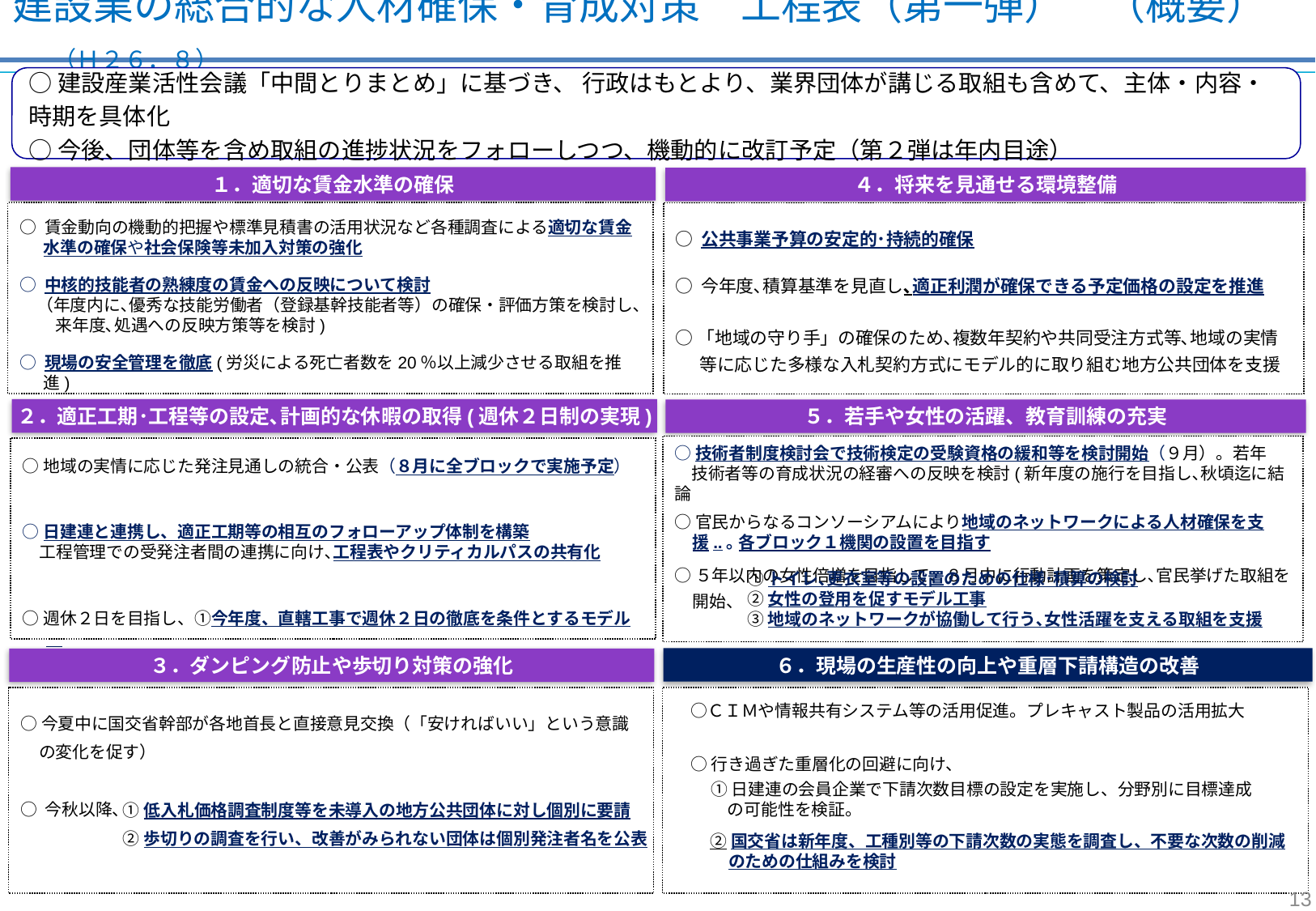

建設業の総合的な人材確保・育成対策　工程表（第一弾）　（概要）　（Ｈ２６．８）
○建設産業活性会議「中間とりまとめ」に基づき、 行政はもとより、業界団体が講じる取組も含めて、主体・内容・時期を具体化
○今後、団体等を含め取組の進捗状況をフォローしつつ、機動的に改訂予定（第２弾は年内目途）
１．適切な賃金水準の確保
４．将来を見通せる環境整備

○ 賃金動向の機動的把握や標準見積書の活用状況など各種調査による適切な賃金水準の確保や社会保険等未加入対策の強化

○ 中核的技能者の熟練度の賃金への反映について検討
　（年度内に､優秀な技能労働者（登録基幹技能者等）の確保・評価方策を検討し､
来年度､処遇への反映方策等を検討)

○ 現場の安全管理を徹底(労災による死亡者数を20％以上減少させる取組を推進)

○ 公共事業予算の安定的･持続的確保

○ 今年度､積算基準を見直し､適正利潤が確保できる予定価格の設定を推進

○「地域の守り手」の確保のため､複数年契約や共同受注方式等､地域の実情
等に応じた多様な入札契約方式にモデル的に取り組む地方公共団体を支援
２．適正工期･工程等の設定､計画的な休暇の取得(週休２日制の実現)
５．若手や女性の活躍、教育訓練の充実
○技術者制度検討会で技術検定の受験資格の緩和等を検討開始（９月）。若年
　技術者等の育成状況の経審への反映を検討(新年度の施行を目指し､秋頃迄に結論

○官民からなるコンソーシアムにより地域のネットワークによる人材確保を支援..｡ 各ブロック１機関の設置を目指す

○５年以内の女性倍増を目指して、８月中に行動計画を策定し､官民挙げた取組を開始、

○地域の実情に応じた発注見通しの統合・公表（８月に全ブロックで実施予定）

○日建連と連携し、適正工期等の相互のフォローアップ体制を構築
　工程管理での受発注者間の連携に向け､工程表やクリティカルパスの共有化

○週休２日を目指し、①今年度、直轄工事で週休２日の徹底を条件とするモデル
　工事を実施、②業界団体も土曜閉所の促進や４週８休に向けた対策を検討
①トイレ､更衣室等の設置のための仕様･積算の検討
②女性の登用を促すモデル工事
③地域のネットワークが協働して行う､女性活躍を支える取組を支援

６．現場の生産性の向上や重層下請構造の改善
３．ダンピング防止や歩切り対策の強化
○今夏中に国交省幹部が各地首長と直接意見交換（「安ければいい」という意識
の変化を促す）

○ 今秋以降、

　○ＣＩＭや情報共有システム等の活用促進。プレキャスト製品の活用拡大
○行き過ぎた重層化の回避に向け、
①日建連の会員企業で下請次数目標の設定を実施し、分野別に目標達成
　の可能性を検証。
①低入札価格調査制度等を未導入の地方公共団体に対し個別に要請
②歩切りの調査を行い、改善がみられない団体は個別発注者名を公表
②国交省は新年度、工種別等の下請次数の実態を調査し、不要な次数の削減
のための仕組みを検討
13